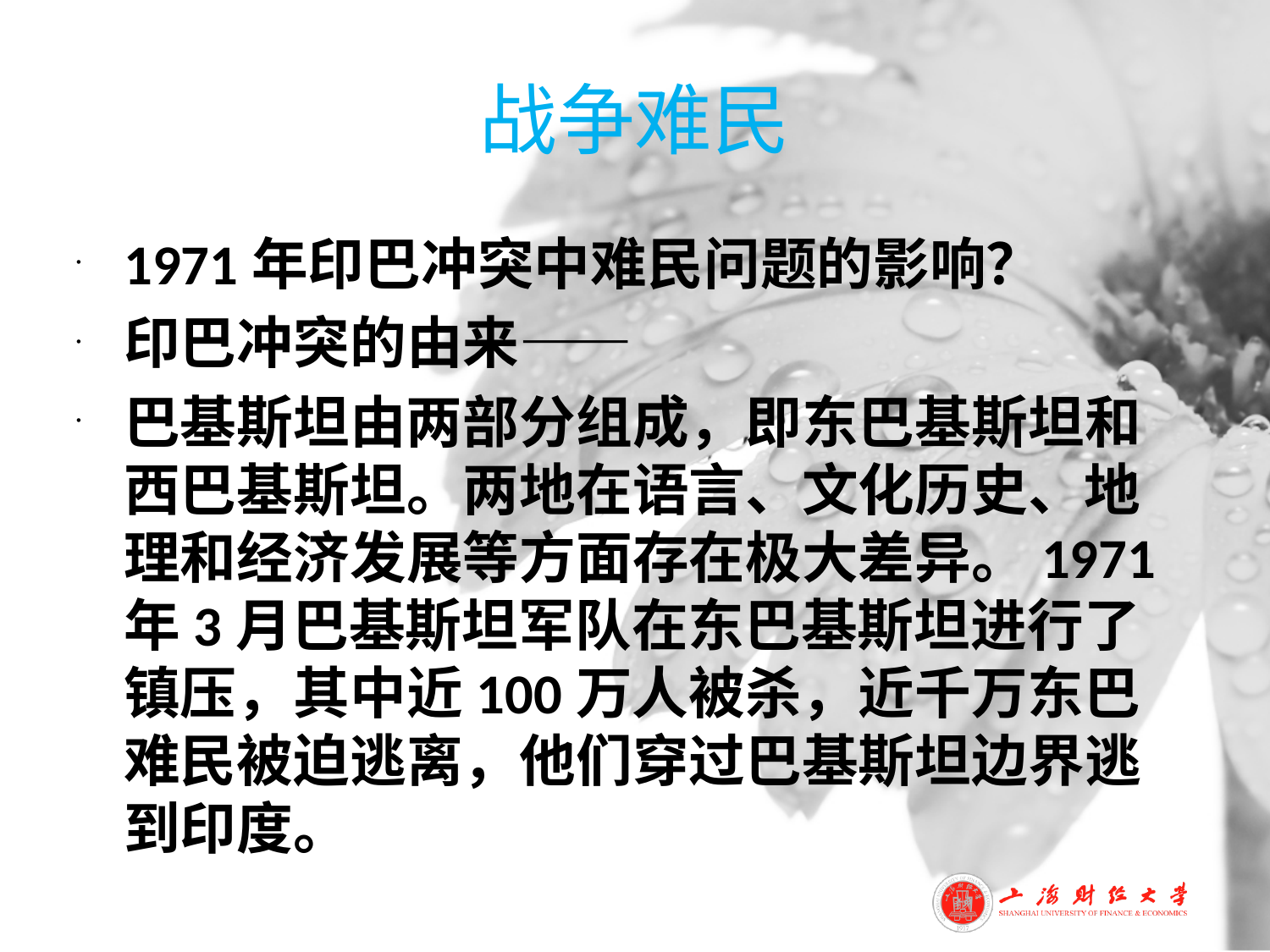

# 战争难民
1971年印巴冲突中难民问题的影响？
印巴冲突的由来——
巴基斯坦由两部分组成，即东巴基斯坦和西巴基斯坦。两地在语言、文化历史、地理和经济发展等方面存在极大差异。1971年3月巴基斯坦军队在东巴基斯坦进行了镇压，其中近100万人被杀，近千万东巴难民被迫逃离，他们穿过巴基斯坦边界逃到印度。